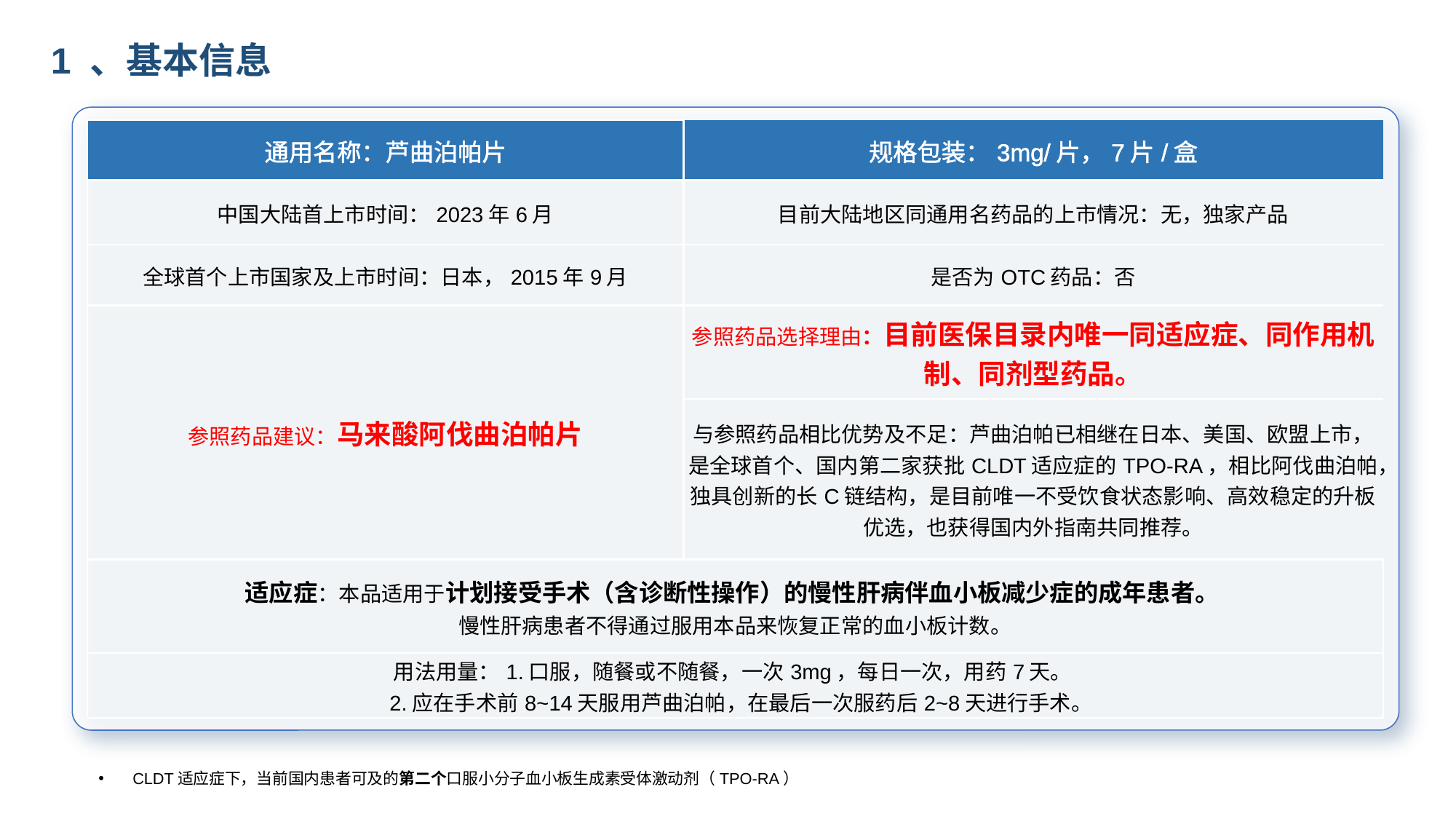

1 、基本信息

| 通用名称：芦曲泊帕片 | 规格包装：3mg/片，7片/盒 |
| --- | --- |
| 中国大陆首上市时间：2023年6月 | 目前大陆地区同通用名药品的上市情况：无，独家产品 |
| 全球首个上市国家及上市时间：日本，2015年9月 | 是否为OTC药品：否 |
| 参照药品建议：马来酸阿伐曲泊帕片 | 参照药品选择理由：目前医保目录内唯一同适应症、同作用机制、同剂型药品。 |
|  | 与参照药品相比优势及不足：芦曲泊帕已相继在日本、美国、欧盟上市，是全球首个、国内第二家获批CLDT适应症的TPO-RA，相比阿伐曲泊帕，独具创新的长C链结构，是目前唯一不受饮食状态影响、高效稳定的升板 优选，也获得国内外指南共同推荐。 |
| 适应症：本品适用于计划接受手术（含诊断性操作）的慢性肝病伴血小板减少症的成年患者。 慢性肝病患者不得通过服用本品来恢复正常的血小板计数。 |  |
| 用法用量：1.口服，随餐或不随餐，一次3mg，每日一次，用药7天。 2.应在手术前8~14天服用芦曲泊帕，在最后一次服药后2~8天进行手术。 |  |
CLDT适应症下，当前国内患者可及的第二个口服小分子血小板生成素受体激动剂（TPO-RA）